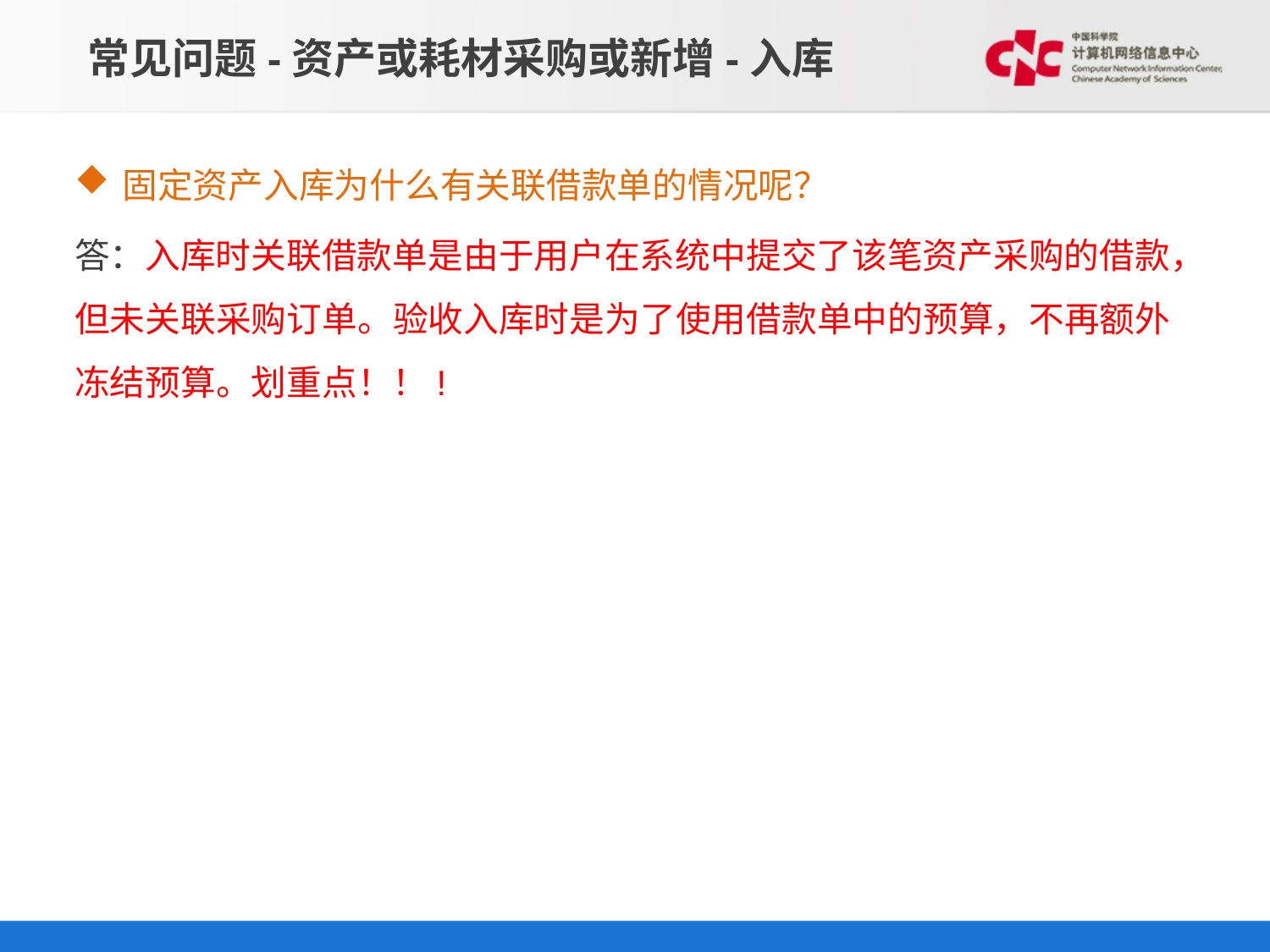

# 常见问题-资产或耗材采购或新增-入库
固定资产入库为什么有关联借款单的情况呢？
答：入库时关联借款单是由于用户在系统中提交了该笔资产采购的借款，但未关联采购订单。验收入库时是为了使用借款单中的预算，不再额外冻结预算。划重点！！!